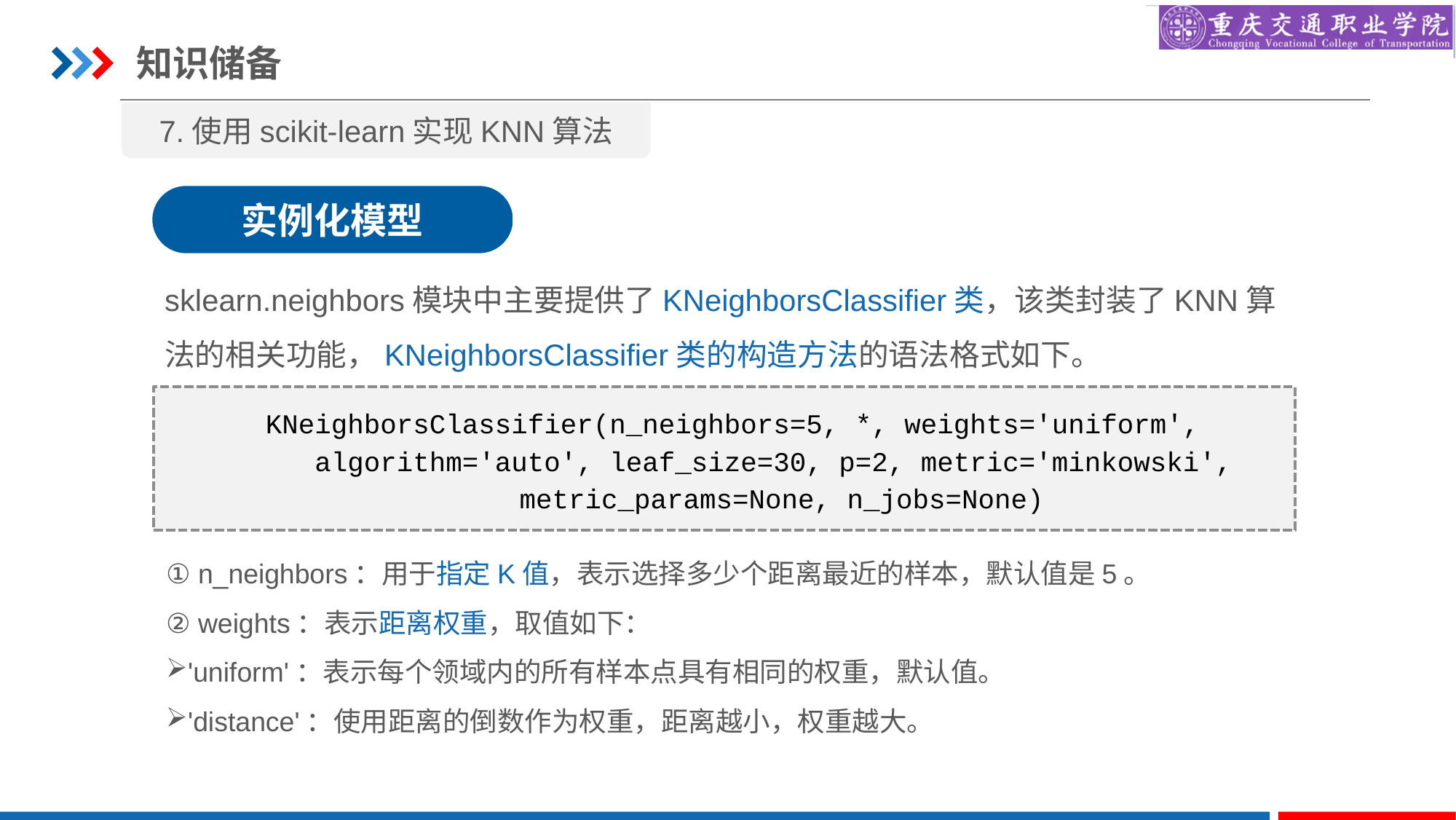

知识储备

7.使用scikit-learn实现KNN算法
实例化模型
sklearn.neighbors模块中主要提供了KNeighborsClassifier类，该类封装了KNN算法的相关功能，KNeighborsClassifier类的构造方法的语法格式如下。

KNeighborsClassifier(n_neighbors=5, *, weights='uniform',
     algorithm='auto', leaf_size=30, p=2, metric='minkowski',
     metric_params=None, n_jobs=None)
① n_neighbors：用于指定K值，表示选择多少个距离最近的样本，默认值是5。
② weights：表示距离权重，取值如下：
'uniform'：表示每个领域内的所有样本点具有相同的权重，默认值。
'distance'：使用距离的倒数作为权重，距离越小，权重越大。